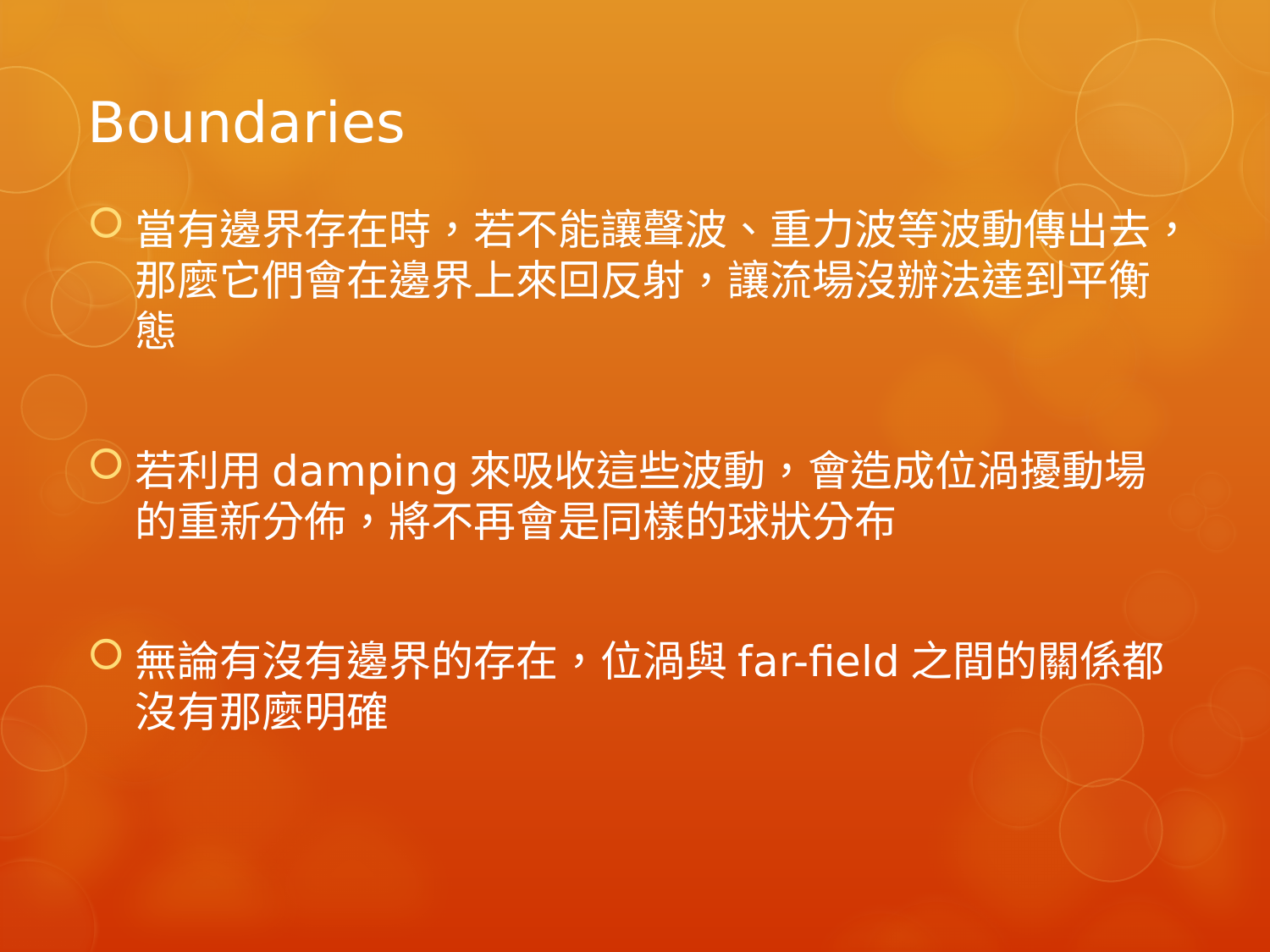

# Boundaries
當有邊界存在時，若不能讓聲波、重力波等波動傳出去，那麼它們會在邊界上來回反射，讓流場沒辦法達到平衡態

若利用damping來吸收這些波動，會造成位渦擾動場的重新分佈，將不再會是同樣的球狀分布

無論有沒有邊界的存在，位渦與far-field之間的關係都沒有那麼明確